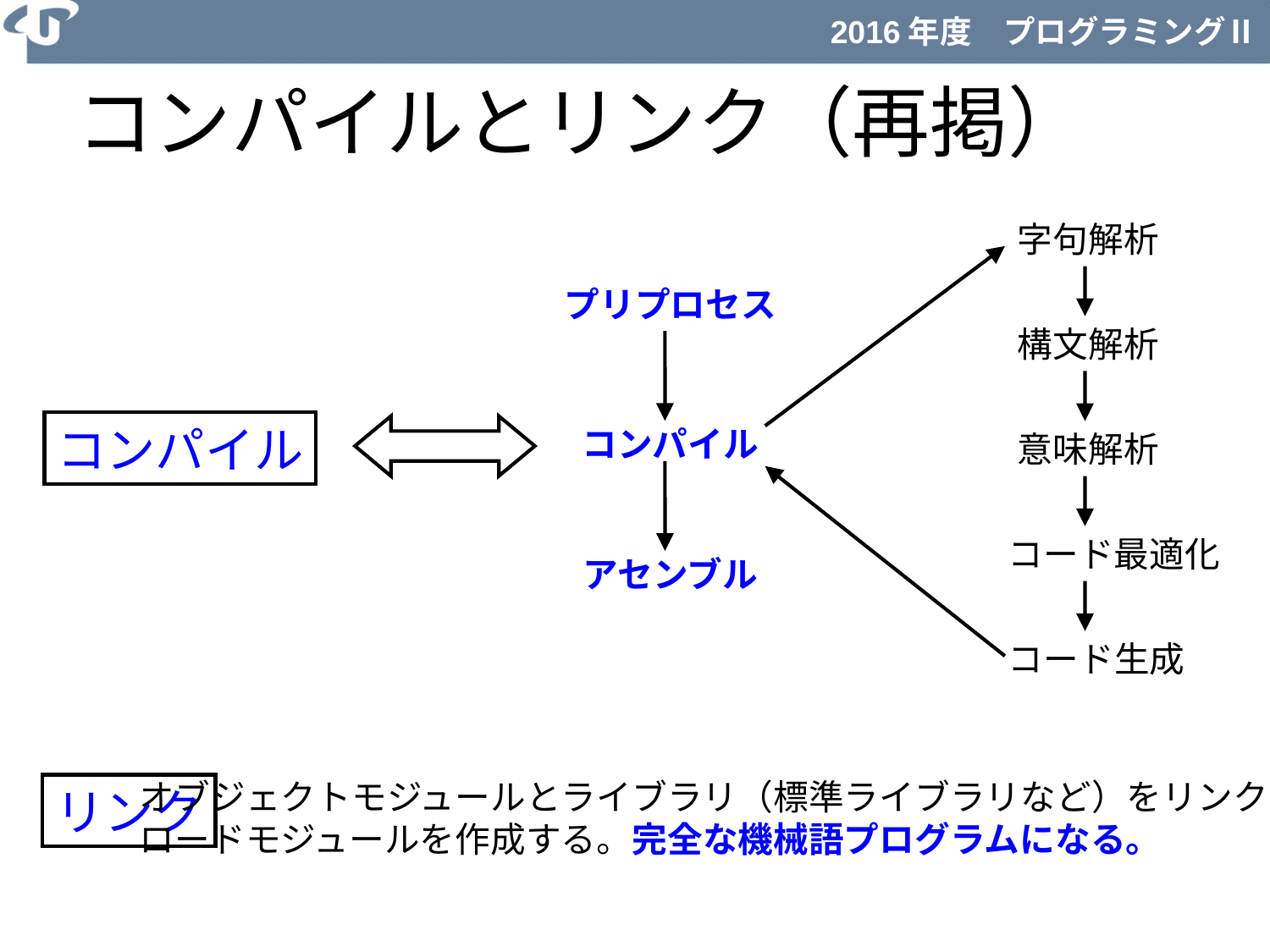

# コンパイルとリンク（再掲）
字句解析

プリプロセス
構文解析

コンパイル
コンパイル

意味解析

コード最適化
アセンブル

コード生成
オブジェクトモジュールとライブラリ（標準ライブラリなど）をリンクし、
ロードモジュールを作成する。完全な機械語プログラムになる。
リンク